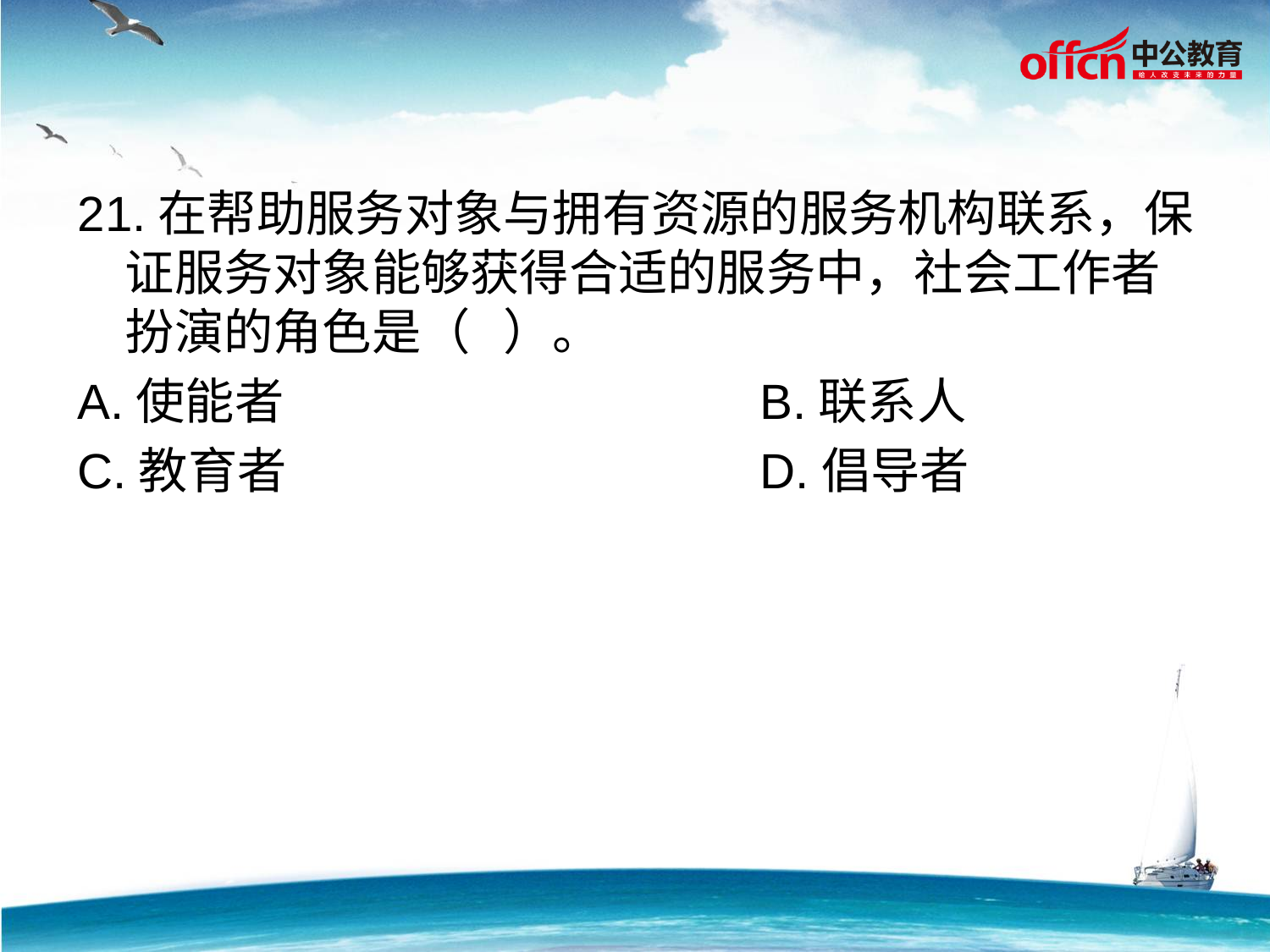

21.在帮助服务对象与拥有资源的服务机构联系，保证服务对象能够获得合适的服务中，社会工作者扮演的角色是（   ）。
A.使能者				B.联系人
C.教育者				D.倡导者